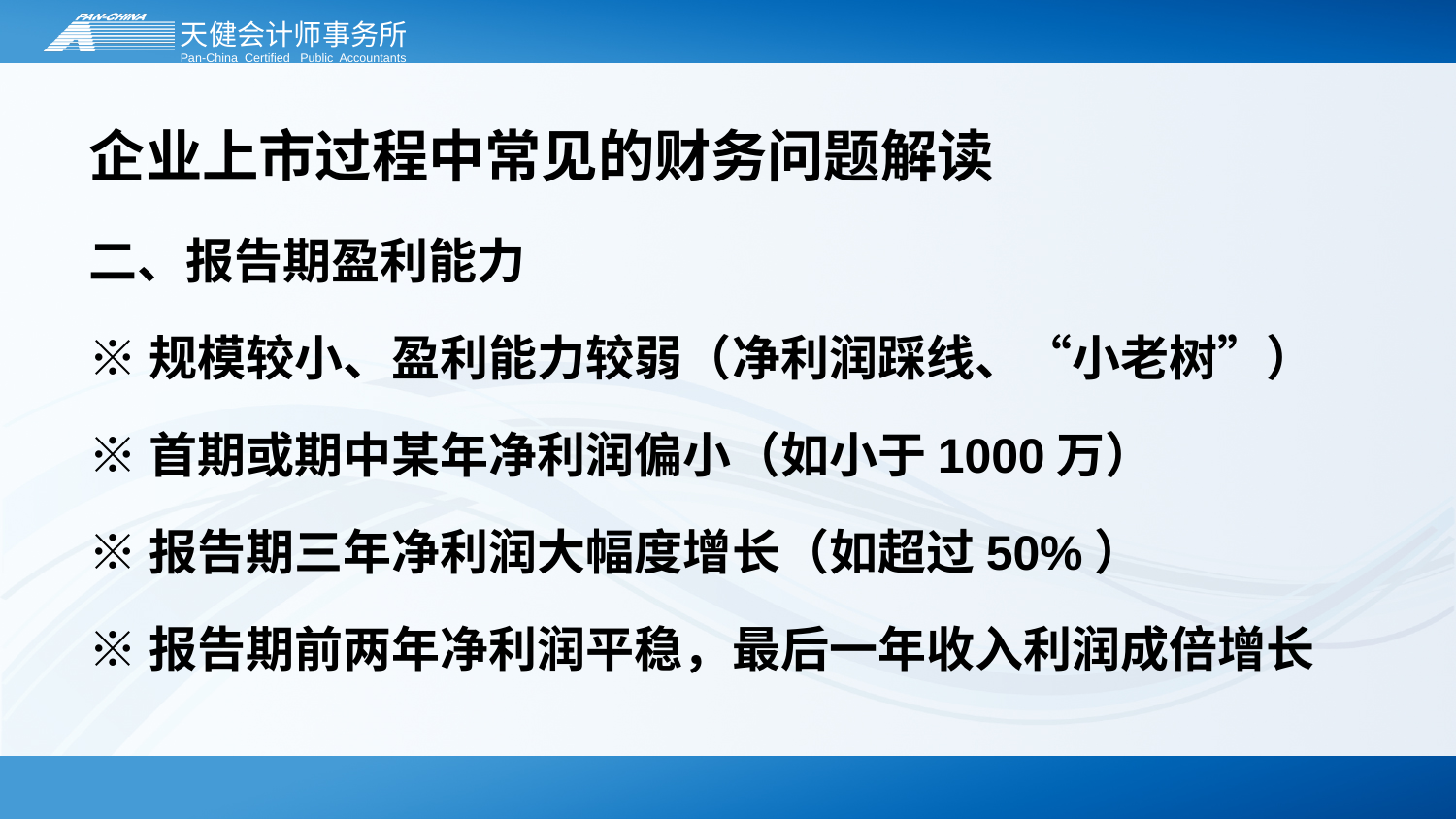

# 企业上市过程中常见的财务问题解读
二、报告期盈利能力
※规模较小、盈利能力较弱（净利润踩线、“小老树”）
※首期或期中某年净利润偏小（如小于1000万）
※报告期三年净利润大幅度增长（如超过50%）
※报告期前两年净利润平稳，最后一年收入利润成倍增长

5